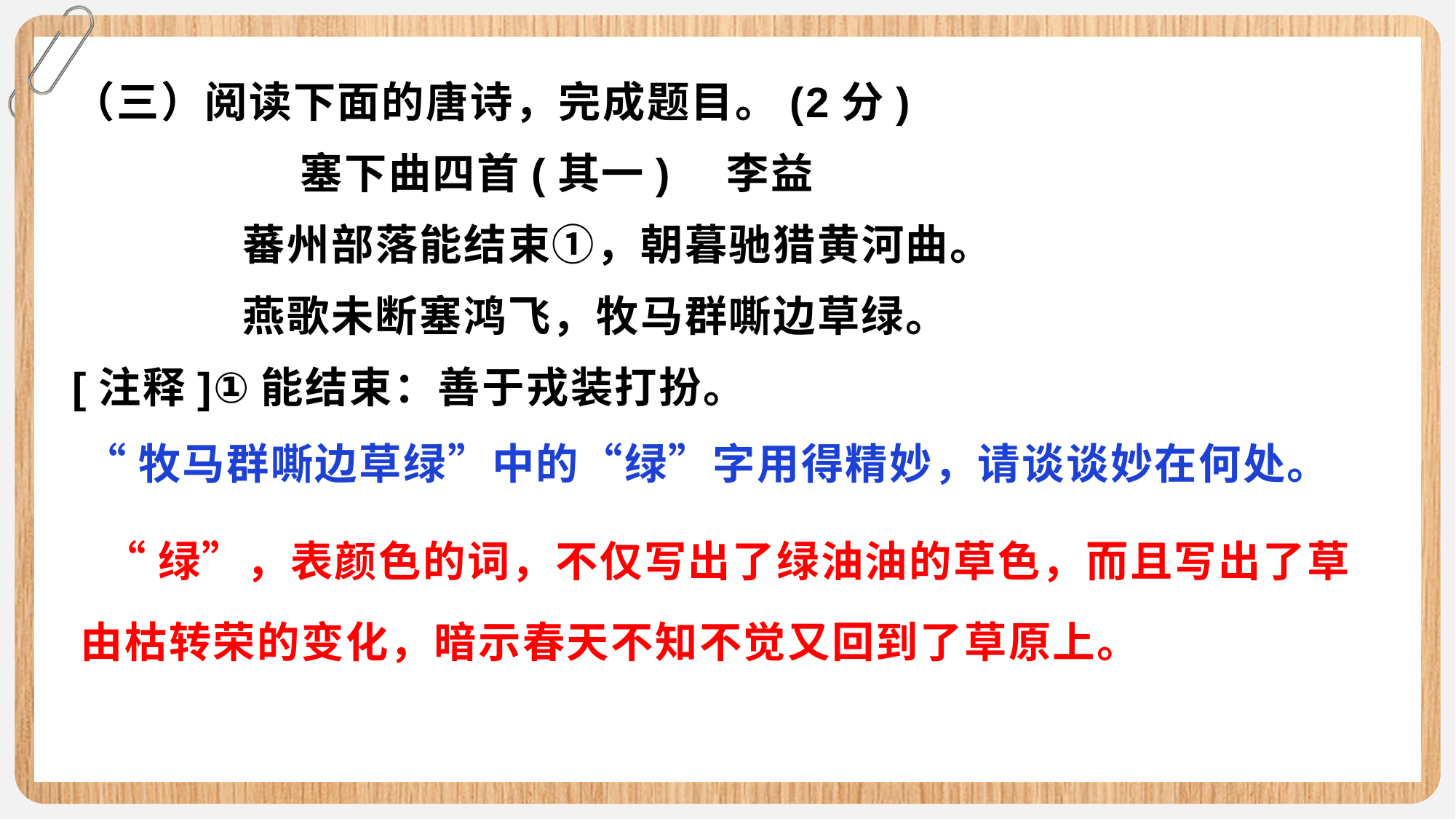

（三）阅读下面的唐诗，完成题目。(2分)
                   塞下曲四首(其一)　李益
              蕃州部落能结束①，朝暮驰猎黄河曲。
              燕歌未断塞鸿飞，牧马群嘶边草绿。
[注释]①能结束：善于戎装打扮。
 “牧马群嘶边草绿”中的“绿”字用得精妙，请谈谈妙在何处。
  “绿”，表颜色的词，不仅写出了绿油油的草色，而且写出了草由枯转荣的变化，暗示春天不知不觉又回到了草原上。